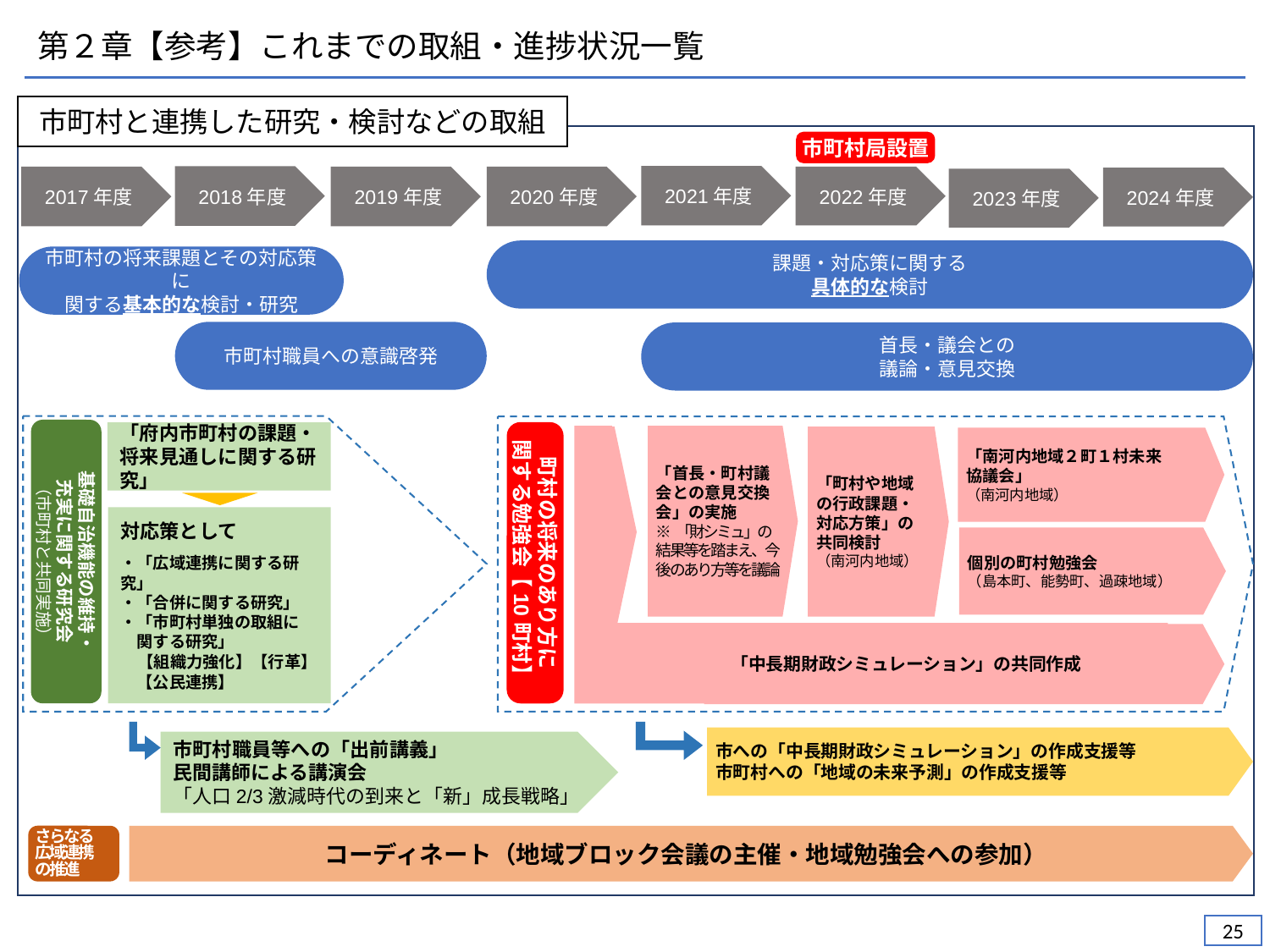

第２章【参考】これまでの取組・進捗状況一覧
市町村と連携した研究・検討などの取組

市町村局設置
2021年度
2018年度
2022年度
2017年度
2019年度
2020年度
2023年度
課題・対応策に関する
具体的な検討
市町村の将来課題とその対応策に
関する基本的な検討・研究
市町村職員への意識啓発
首長・議会との
議論・意見交換

基礎自治機能の維持・
充実に関する研究会
（市町村と共同実施）
「府内市町村の課題・将来見通しに関する研究」
「首長・町村議会との意見交換会」の実施
※「財シミュ」の結果等を踏まえ、今後のあり方等を議論
「町村や地域
の行政課題・
対応方策」の
共同検討
（南河内地域）
「南河内地域２町１村未来
協議会」
（南河内地域）

対応策として

・「広域連携に関する研究」
・「合併に関する研究」
・「市町村単独の取組に
　関する研究」
　【組織力強化】【行革】
　【公民連携】
個別の町村勉強会
（島本町、能勢町、過疎地域）

市への「中長期財政シミュレーション」の作成支援等
市町村への「地域の未来予測」の作成支援等
市町村職員等への「出前講義」
民間講師による講演会
「人口2/3激減時代の到来と「新」成長戦略」
さらなる
広域連携
の推進
コーディネート（地域ブロック会議の主催・地域勉強会への参加）
2024年度
町村の将来のあり方に
関する勉強会【10町村】
　　　　「中長期財政シミュレーション」の共同作成

25